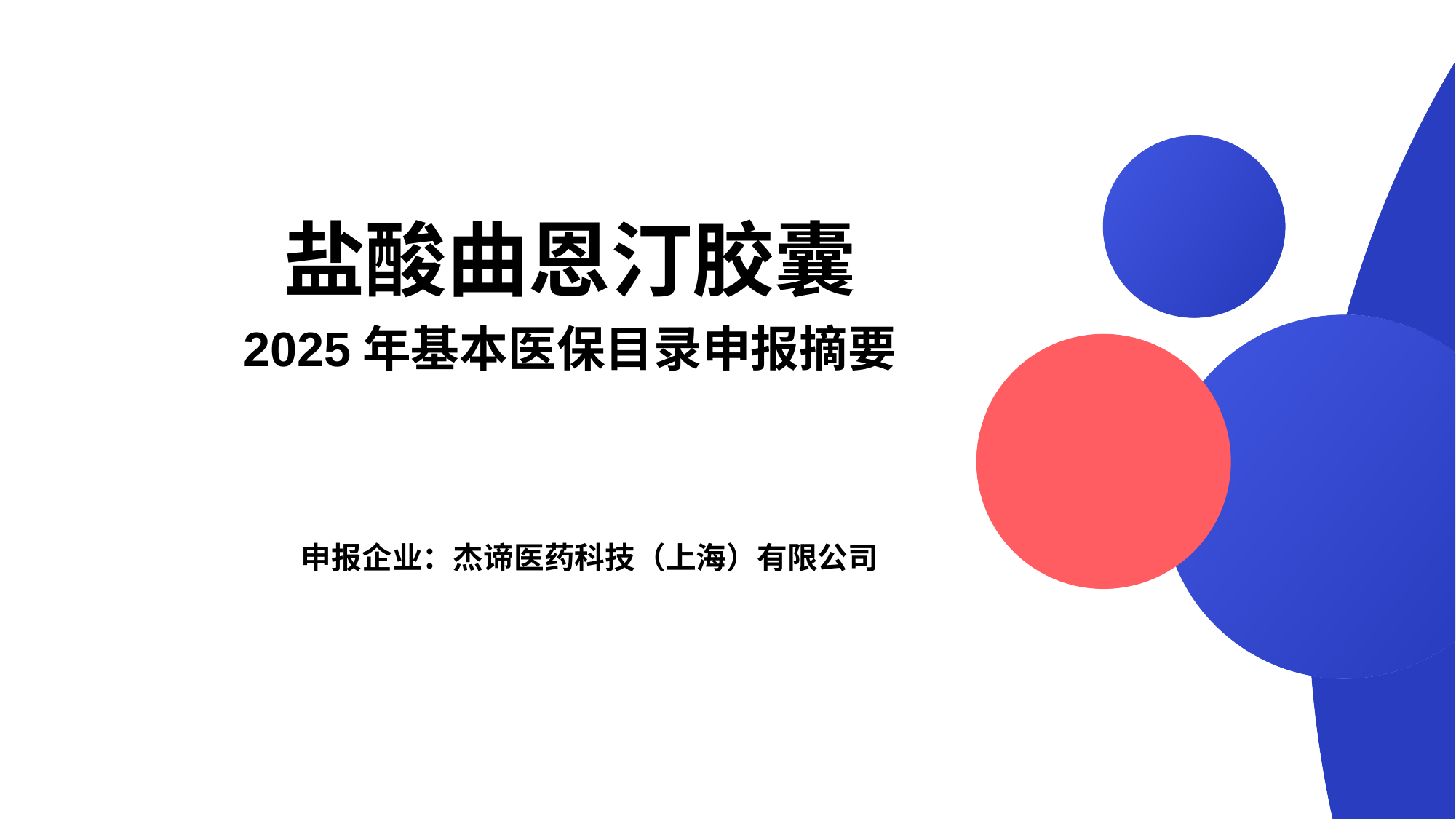

盐酸曲恩汀胶囊
2025年基本医保目录申报摘要

申报企业：杰谛医药科技（上海）有限公司